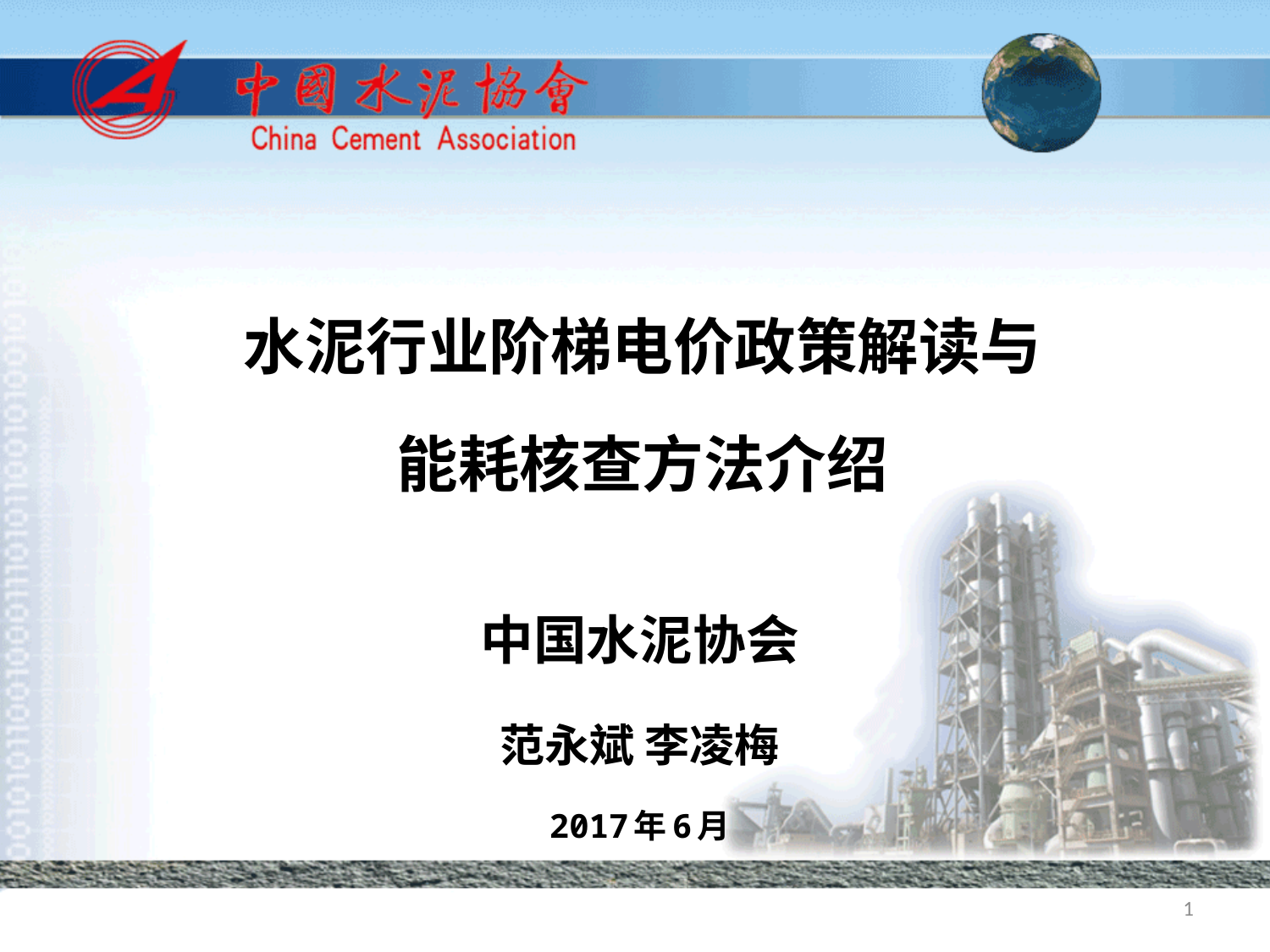

水泥行业阶梯电价政策解读与
能耗核查方法介绍
中国水泥协会
范永斌 李凌梅
2017年6月
1